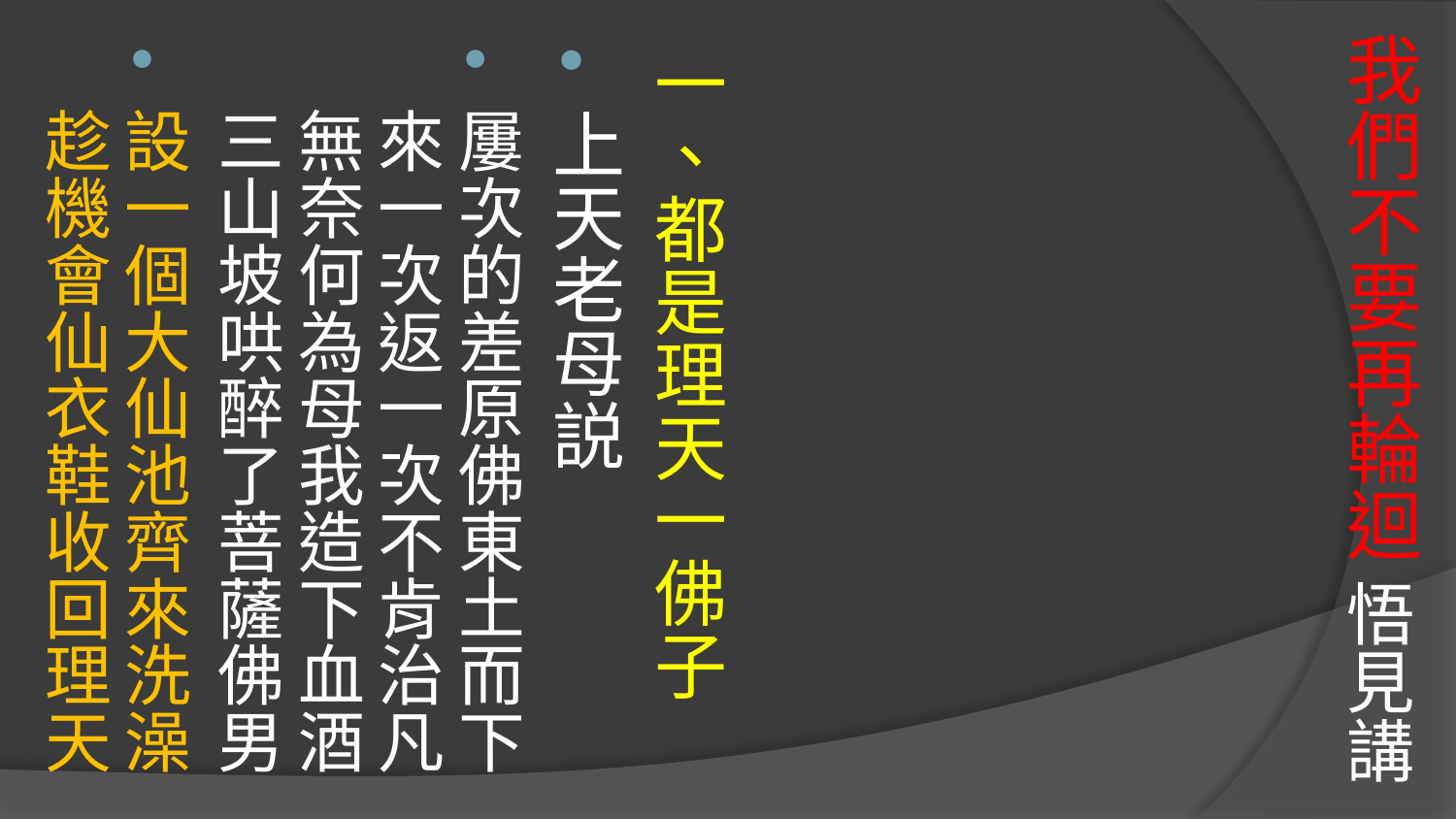

# 我們不要再輪迴 悟見講
一、都是理天一佛子
上天老母説
屢次的差原佛東土而下
來一次返一次不肯治凡
無奈何為母我造下血酒
三山坡哄醉了菩薩佛男
設一個大仙池齊來洗澡
趁機會仙衣鞋收回理天